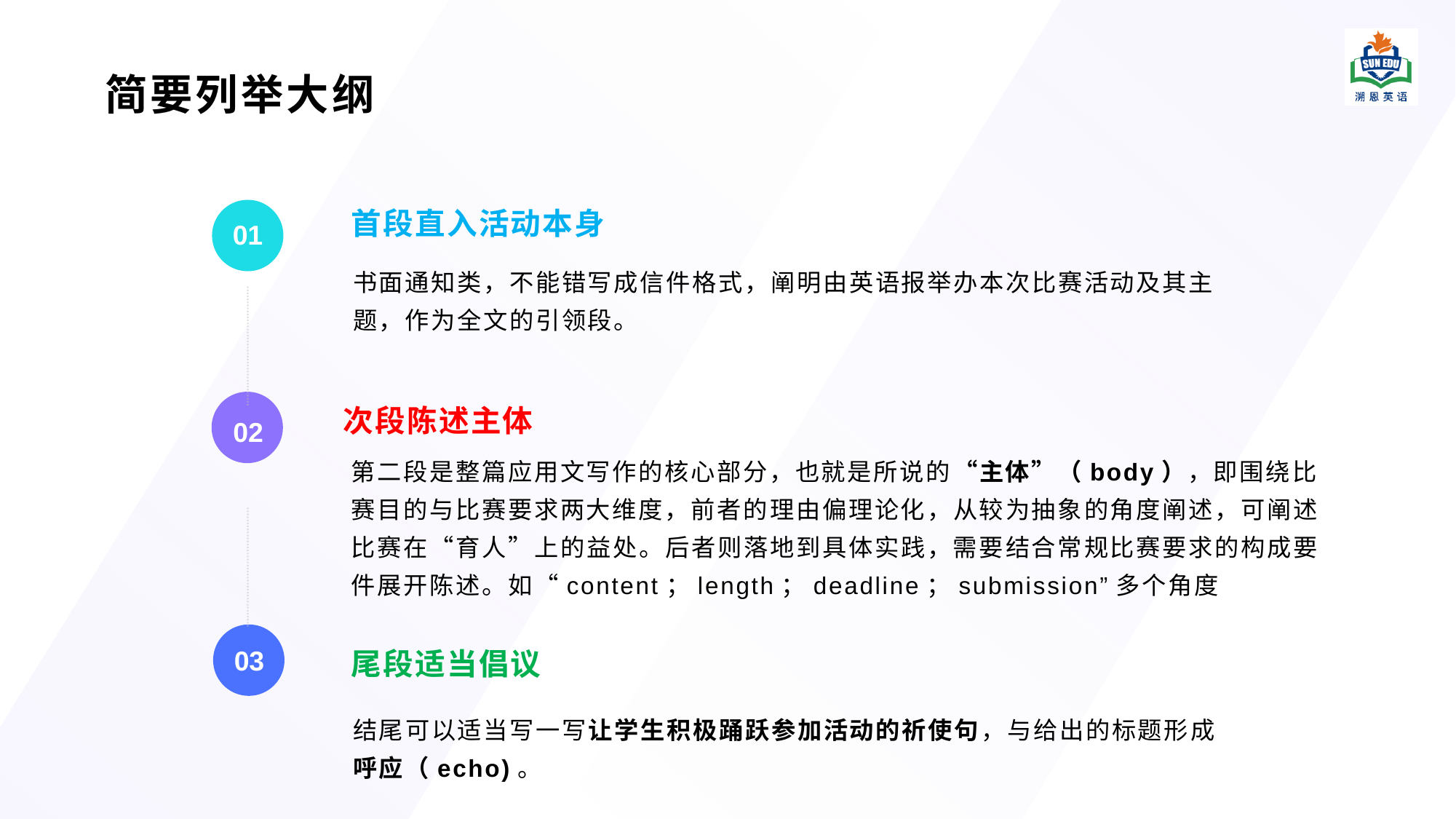

简要列举大纲
首段直入活动本身

01
书面通知类，不能错写成信件格式，阐明由英语报举办本次比赛活动及其主题，作为全文的引领段。
次段陈述主体

02
第二段是整篇应用文写作的核心部分，也就是所说的“主体”（body），即围绕比赛目的与比赛要求两大维度，前者的理由偏理论化，从较为抽象的角度阐述，可阐述比赛在“育人”上的益处。后者则落地到具体实践，需要结合常规比赛要求的构成要件展开陈述。如“content；length；deadline；submission”多个角度

尾段适当倡议
03
结尾可以适当写一写让学生积极踊跃参加活动的祈使句，与给出的标题形成呼应（echo)。